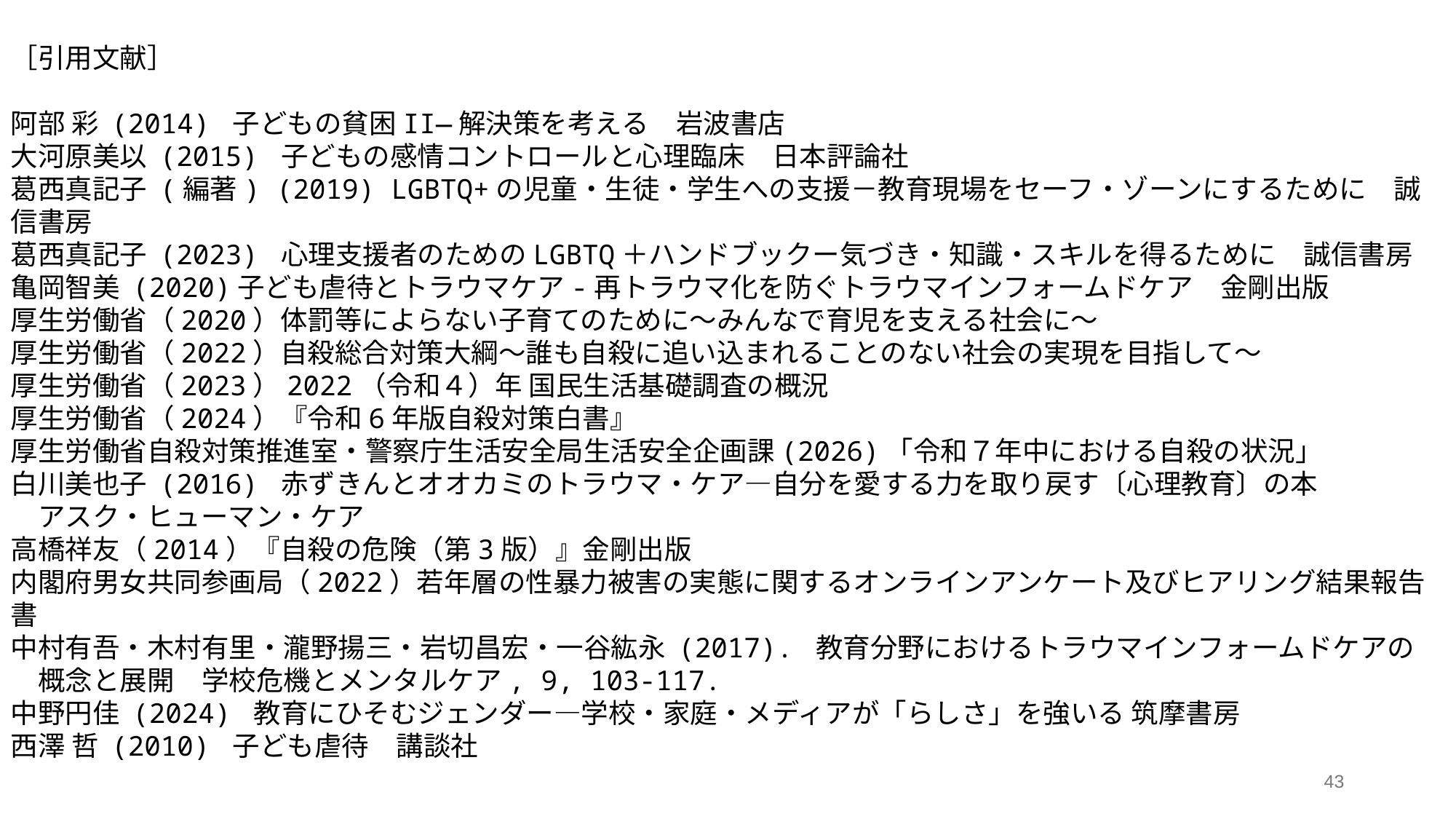

［引用文献］

阿部 彩 (2014) 子どもの貧困II―解決策を考える　岩波書店
大河原美以 (2015) 子どもの感情コントロールと心理臨床　日本評論社
葛西真記子 (編著) (2019) LGBTQ+の児童・生徒・学生への支援－教育現場をセーフ・ゾーンにするために　誠信書房
葛西真記子 (2023) 心理支援者のためのLGBTQ＋ハンドブックー気づき・知識・スキルを得るために　誠信書房
亀岡智美 (2020)子ども虐待とトラウマケア-再トラウマ化を防ぐトラウマインフォームドケア　金剛出版
厚生労働省（2020）体罰等によらない子育てのために～みんなで育児を支える社会に～
厚生労働省（2022）自殺総合対策大綱～誰も自殺に追い込まれることのない社会の実現を目指して～
厚生労働省（2023）2022（令和４）年 国民生活基礎調査の概況
厚生労働省（2024）『令和6年版自殺対策白書』
厚生労働省自殺対策推進室・警察庁生活安全局生活安全企画課(2026)「令和７年中における自殺の状況」
白川美也子 (2016) 赤ずきんとオオカミのトラウマ・ケア―自分を愛する力を取り戻す〔心理教育〕の本
　アスク・ヒューマン・ケア
高橋祥友（2014）『自殺の危険（第3版）』金剛出版
内閣府男女共同参画局（2022）若年層の性暴力被害の実態に関するオンラインアンケート及びヒアリング結果報告書
中村有吾・木村有里・瀧野揚三・岩切昌宏・一谷紘永 (2017). 教育分野におけるトラウマインフォームドケアの
　概念と展開　学校危機とメンタルケア, 9, 103-117.
中野円佳 (2024) 教育にひそむジェンダー―学校・家庭・メディアが「らしさ」を強いる 筑摩書房
西澤 哲 (2010) 子ども虐待　講談社
43